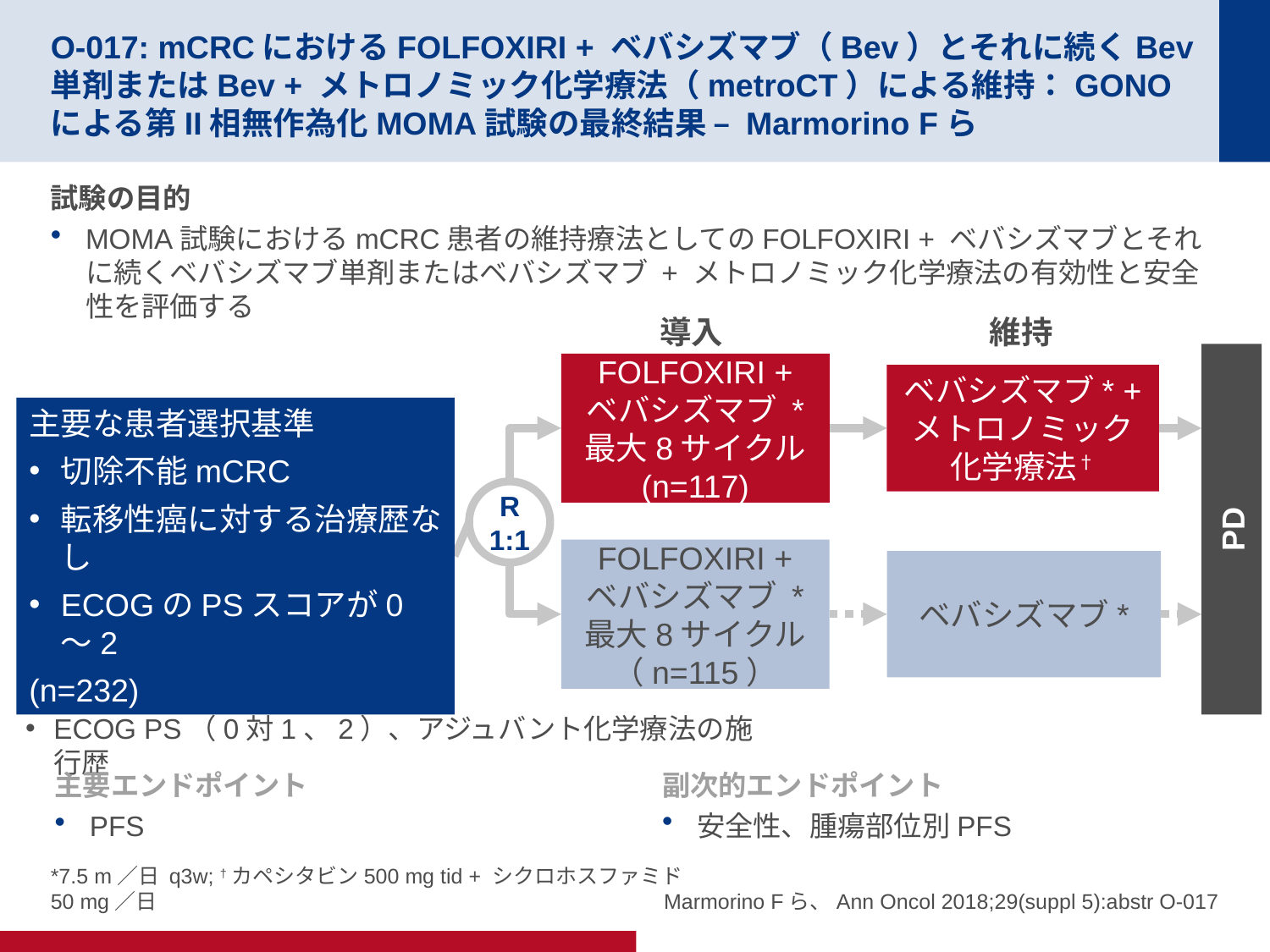

# O-017: mCRCにおけるFOLFOXIRI + ベバシズマブ（Bev）とそれに続くBev単剤またはBev + メトロノミック化学療法（metroCT）による維持：GONOによる第II相無作為化MOMA試験の最終結果 – Marmorino Fら
試験の目的
MOMA試験におけるmCRC患者の維持療法としてのFOLFOXIRI + ベバシズマブとそれに続くベバシズマブ単剤またはベバシズマブ + メトロノミック化学療法の有効性と安全性を評価する
導入
維持
PD
FOLFOXIRI + ベバシズマブ * 最大8サイクル
(n=117)
ベバシズマブ* + メトロノミック化学療法†
主要な患者選択基準
切除不能mCRC
転移性癌に対する治療歴なし
ECOGのPSスコアが0～2
(n=232)
R
1:1
FOLFOXIRI + ベバシズマブ * 最大8サイクル
（n=115）
ベバシズマブ*
層別化
ECOG PS（0対1、2）、アジュバント化学療法の施行歴
主要エンドポイント
PFS
副次的エンドポイント
安全性、腫瘍部位別PFS
*7.5 m／日 q3w; †カペシタビン500 mg tid + シクロホスファミド50 mg／日
Marmorino Fら、Ann Oncol 2018;29(suppl 5):abstr O-017